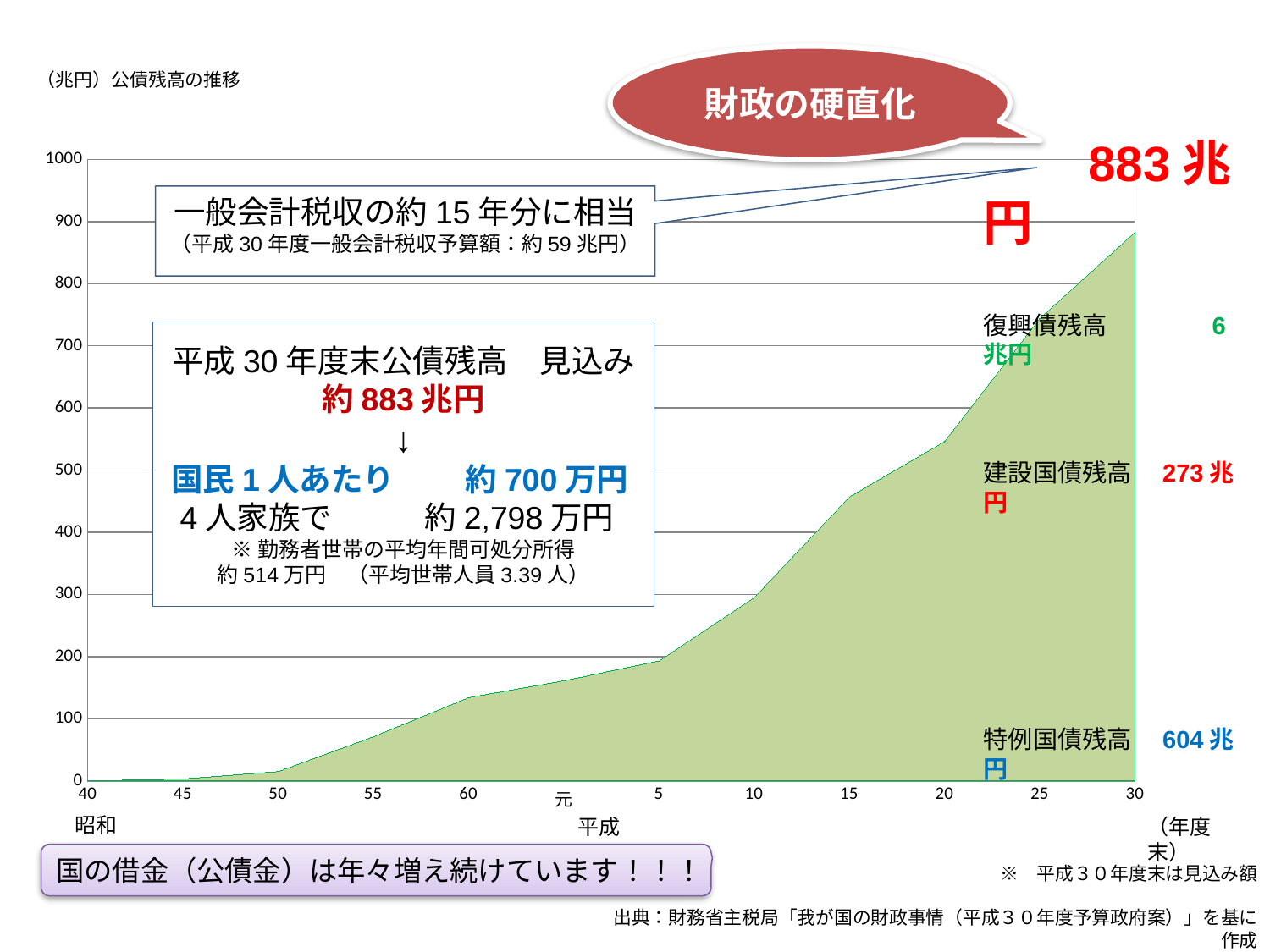

### Chart: （兆円）公債残高の推移

| Category | 公債残高 | 復興債残高 | 特例公債残高 |
|---|---|---|---|
| 40 | 0.0 | 0.0 | 0.0 |
| 45 | 3.0 | 3.0 | 0.0 |
| 50 | 15.0 | 15.0 | 2.0 |
| 55 | 71.0 | 71.0 | 28.0 |
| 60 | 134.0 | 134.0 | 59.0 |
| 元 | 161.0 | 161.0 | 64.0 |
| 5 | 193.0 | 193.0 | 61.0 |
| 10 | 295.0 | 295.0 | 108.0 |
| 15 | 457.0 | 457.0 | 231.0 |
| 20 | 546.0 | 546.0 | 321.0 |
| 25 | 744.0 | 735.0 | 477.0 |
| 30 | 883.0 | 877.0 | 604.0 |
財政の硬直化

　　　　883兆円

復興債残高　　　　6兆円

建設国債残高　273兆円

特例国債残高　604兆円
一般会計税収の約15年分に相当
（平成30年度一般会計税収予算額：約59兆円）

平成30年度末公債残高　見込み
約883兆円
↓
国民1人あたり　　 約700万円
 4人家族で　　    約2,798万円
※勤務者世帯の平均年間可処分所得
約514万円　（平均世帯人員3.39人）
昭和
平成
（年度末）
国の借金（公債金）は年々増え続けています！！！
　　　　　　　　　　　※　平成３０年度末は見込み額

出典：財務省主税局「我が国の財政事情（平成３０年度予算政府案）」を基に作成